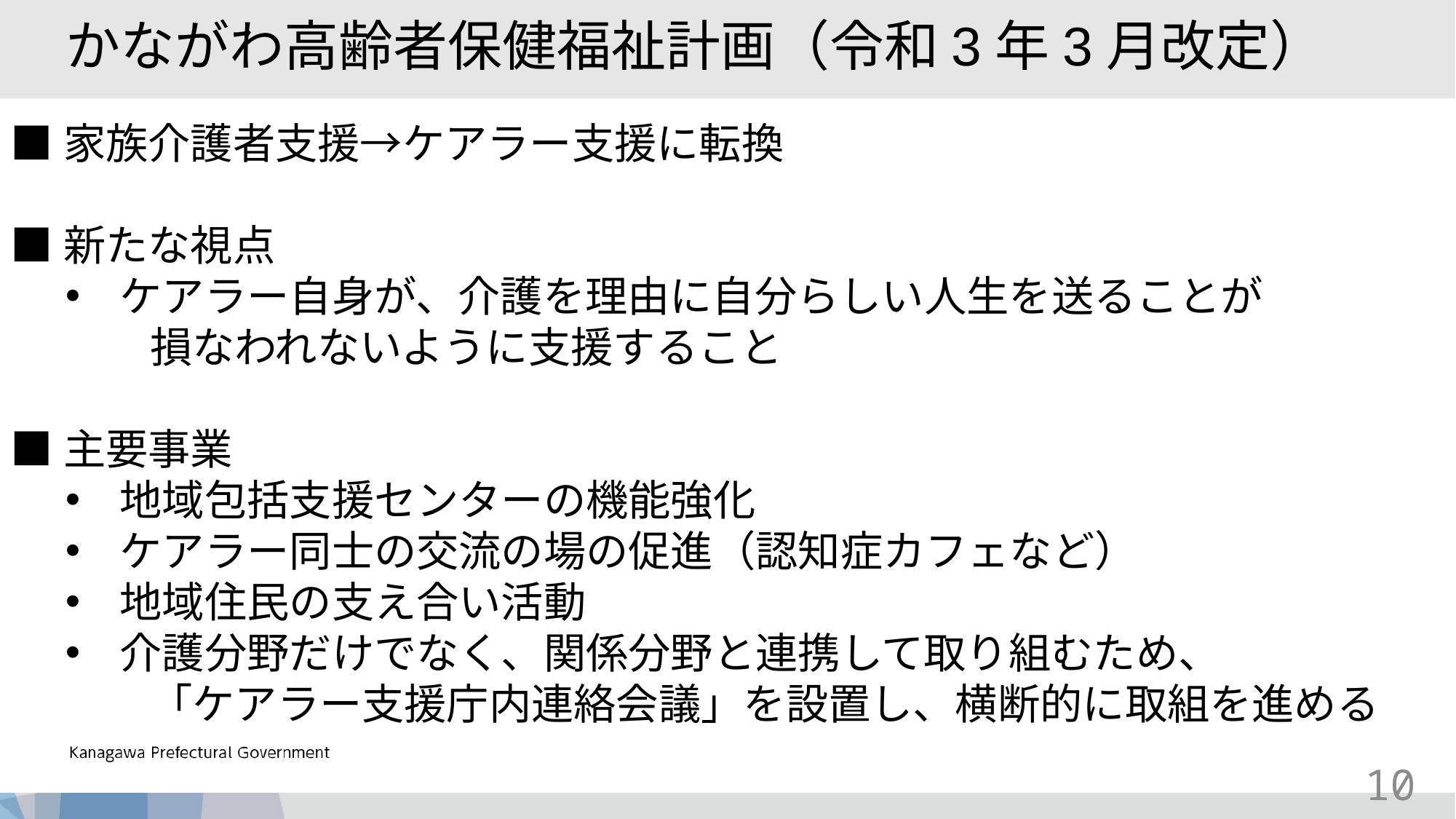

かながわ高齢者保健福祉計画（令和3年3月改定）
■家族介護者支援→ケアラー支援に転換

■新たな視点
ケアラー自身が、介護を理由に自分らしい人生を送ることが
　　損なわれないように支援すること

■主要事業
地域包括支援センターの機能強化
ケアラー同士の交流の場の促進（認知症カフェなど）
地域住民の支え合い活動
介護分野だけでなく、関係分野と連携して取り組むため、
　　「ケアラー支援庁内連絡会議」を設置し、横断的に取組を進める

10